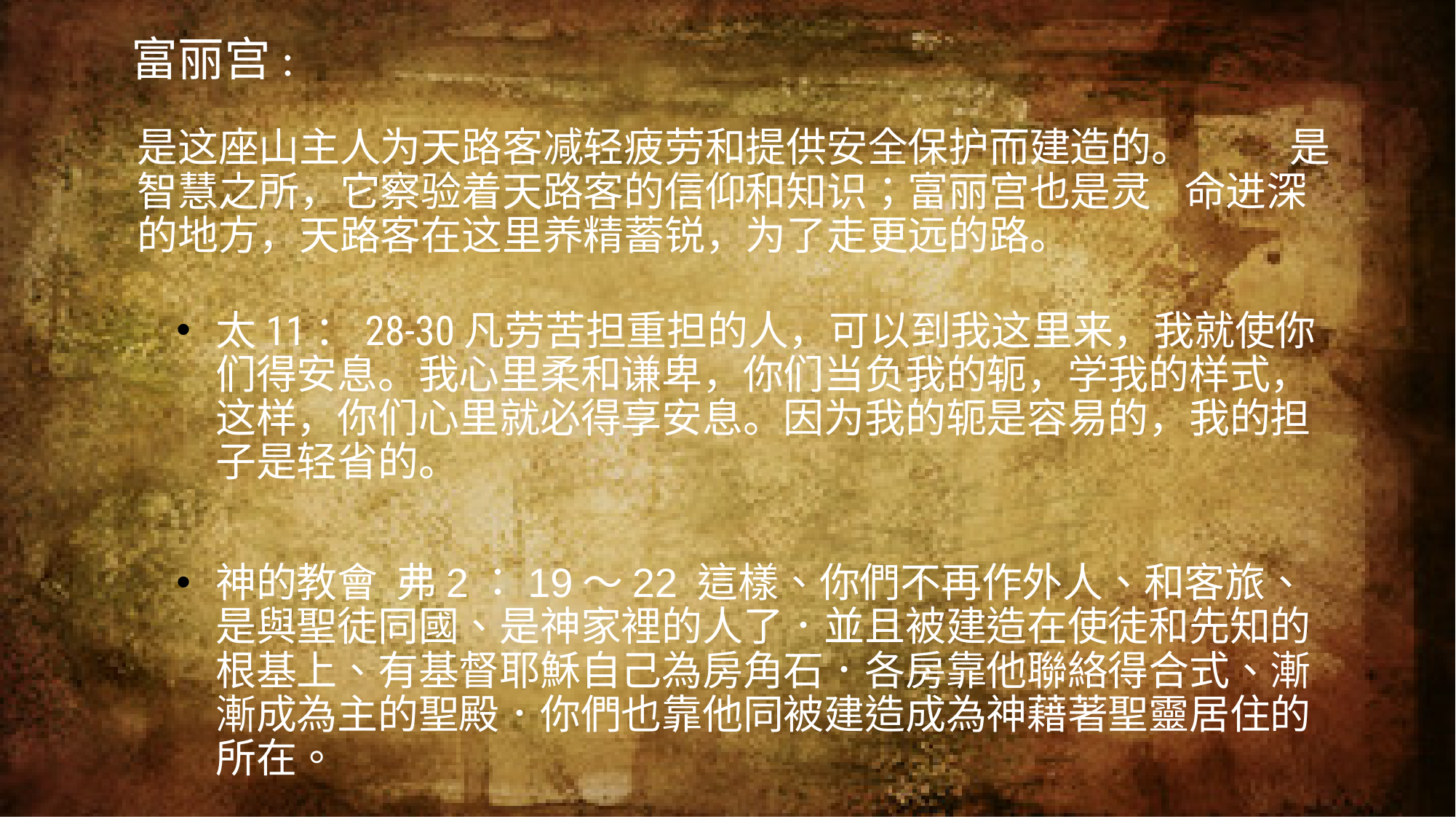

富丽宫:

		是这座山主人为天路客减轻疲劳和提供安全保护而建造的。	是智慧之所，它察验着天路客的信仰和知识；富丽宫也是灵	命进深的地方，天路客在这里养精蓄锐，为了走更远的路。

太11：28-30凡劳苦担重担的人，可以到我这里来，我就使你们得安息。我心里柔和谦卑，你们当负我的轭，学我的样式，这样，你们心里就必得享安息。因为我的轭是容易的，我的担子是轻省的。

神的教會  弗2：19～22 這樣、你們不再作外人、和客旅、是與聖徒同國、是神家裡的人了．並且被建造在使徒和先知的根基上、有基督耶穌自己為房角石．各房靠他聯絡得合式、漸漸成為主的聖殿．你們也靠他同被建造成為神藉著聖靈居住的所在。